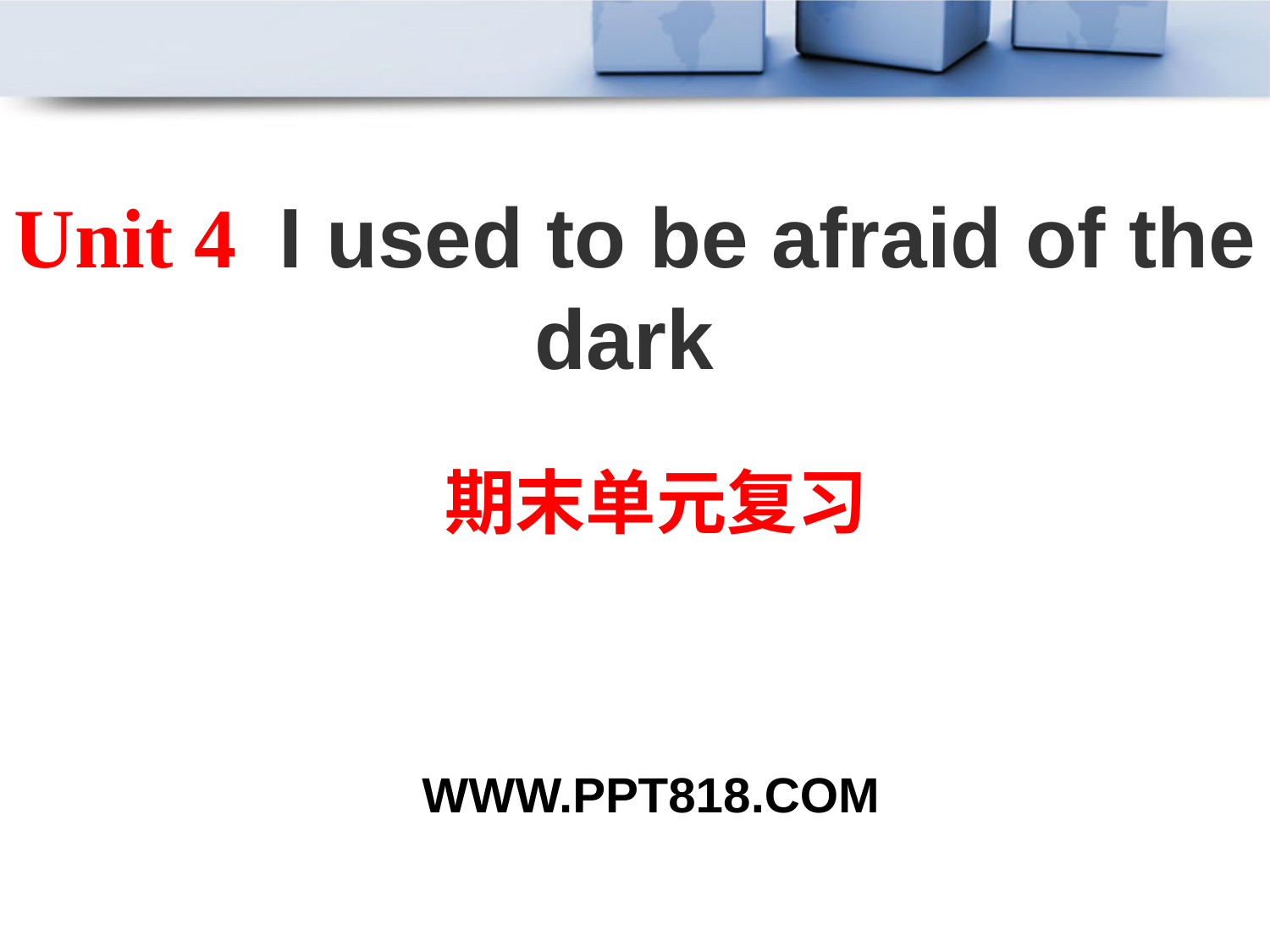

Unit 4  I used to be afraid of the dark
期末单元复习
WWW.PPT818.COM